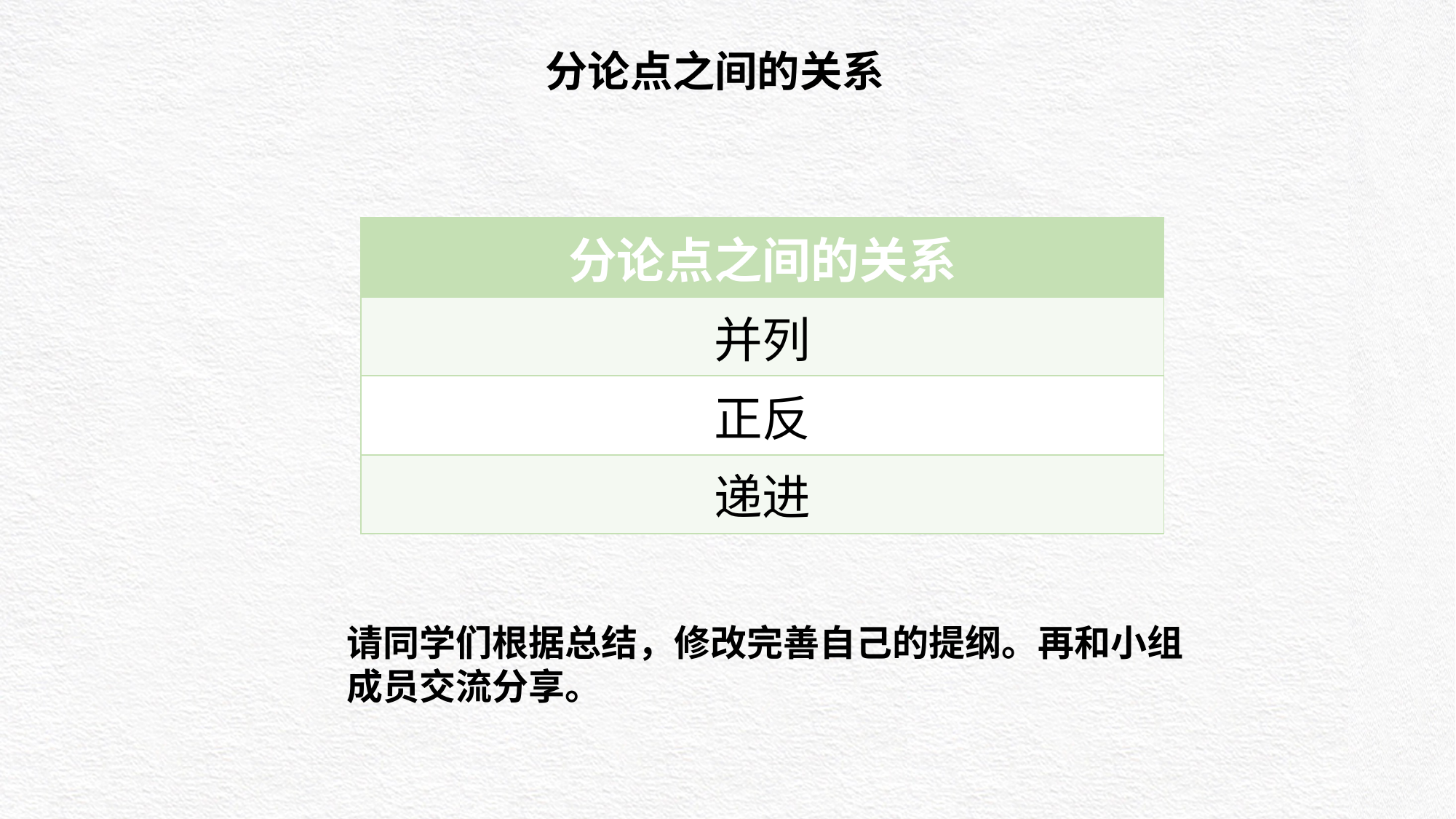

分论点之间的关系
| 分论点之间的关系 |
| --- |
| 并列 |
| 正反 |
| 递进 |
（1）
请同学们根据总结，修改完善自己的提纲。再和小组成员交流分享。